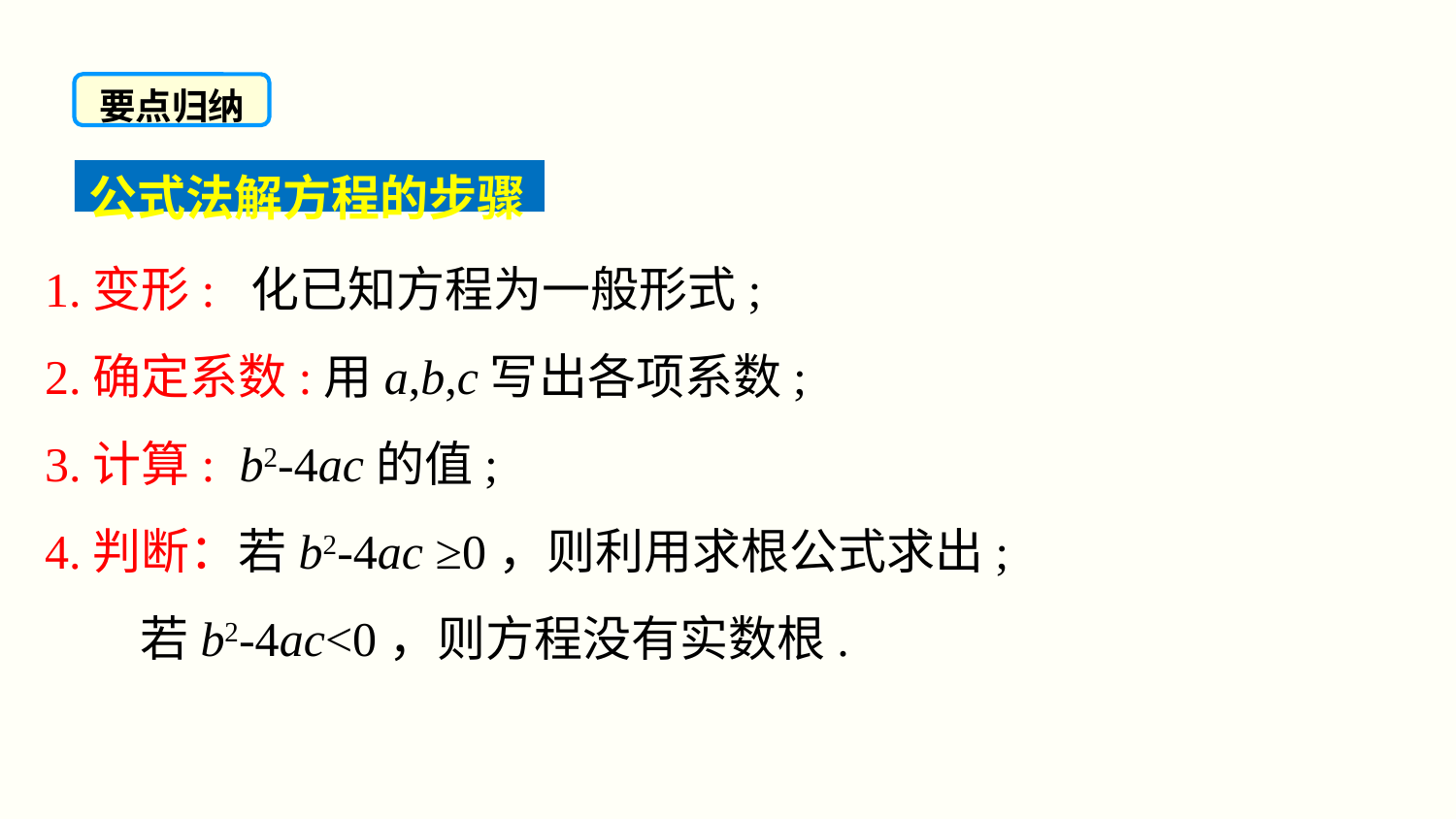

要点归纳
公式法解方程的步骤
   1.变形:  化已知方程为一般形式;
   2.确定系数:用a,b,c写出各项系数;
   3.计算:  b2-4ac的值;
   4.判断：若b2-4ac ≥0，则利用求根公式求出;
           若b2-4ac<0，则方程没有实数根.